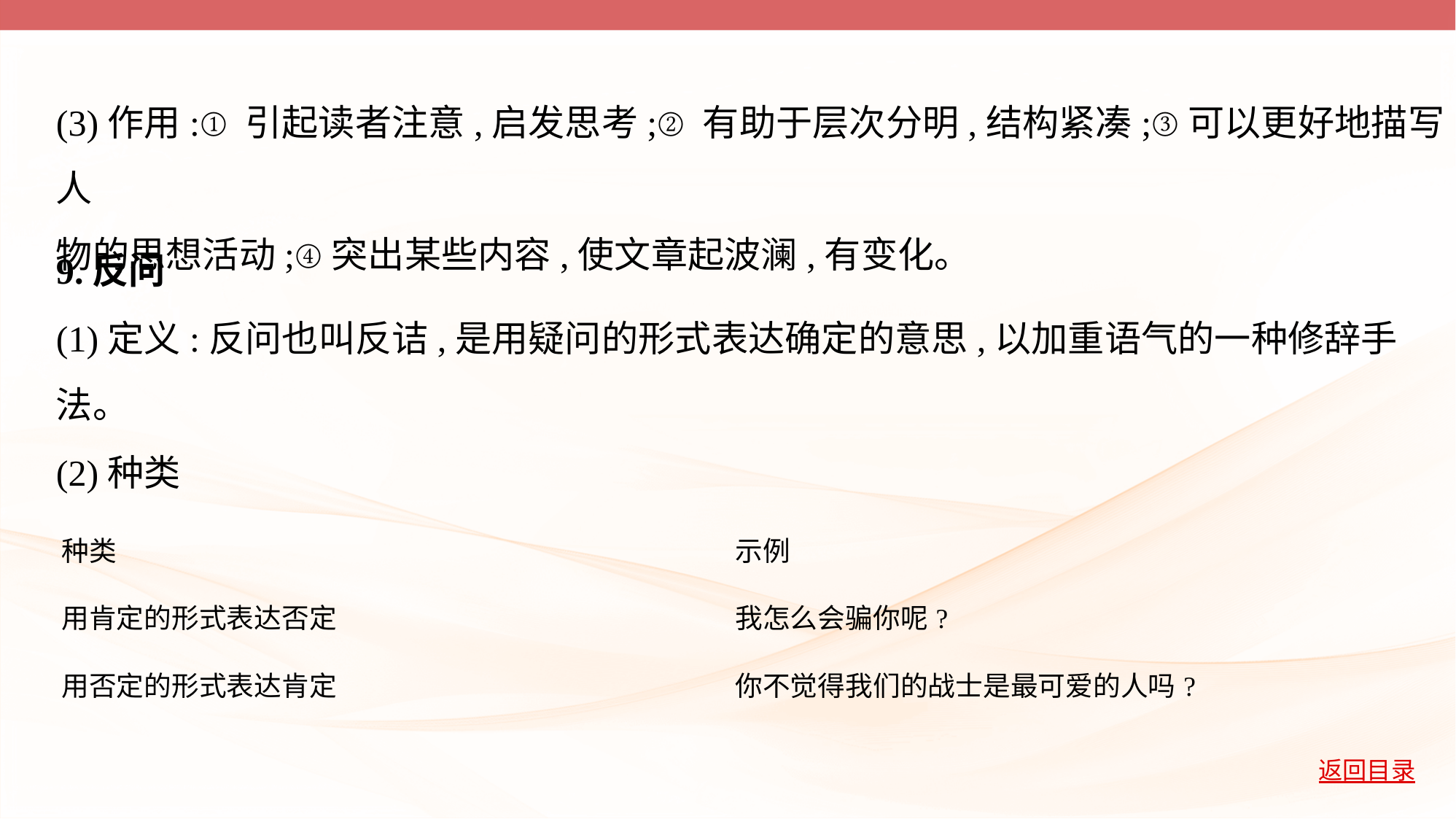

(3)作用:①引起读者注意,启发思考;②有助于层次分明,结构紧凑;③可以更好地描写人
物的思想活动;④突出某些内容,使文章起波澜,有变化。
9.反问
(1)定义:反问也叫反诘,是用疑问的形式表达确定的意思,以加重语气的一种修辞手
法。
(2)种类
| 种类 | 示例 |
| --- | --- |
| 用肯定的形式表达否定 | 我怎么会骗你呢? |
| 用否定的形式表达肯定 | 你不觉得我们的战士是最可爱的人吗? |